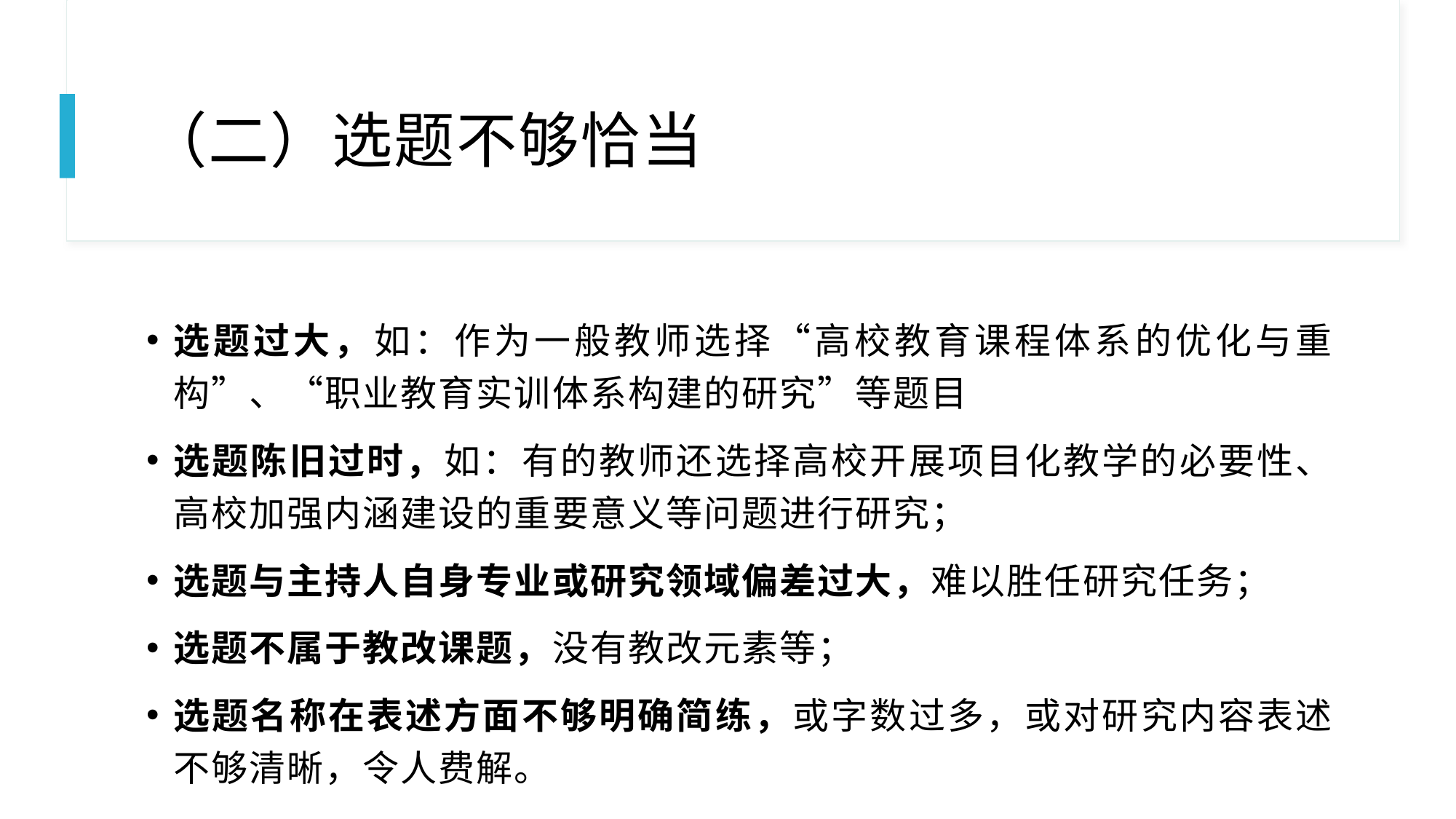

# （二）选题不够恰当
选题过大，如：作为一般教师选择“高校教育课程体系的优化与重构”、“职业教育实训体系构建的研究”等题目
选题陈旧过时，如：有的教师还选择高校开展项目化教学的必要性、高校加强内涵建设的重要意义等问题进行研究；
选题与主持人自身专业或研究领域偏差过大，难以胜任研究任务；
选题不属于教改课题，没有教改元素等；
选题名称在表述方面不够明确简练，或字数过多，或对研究内容表述不够清晰，令人费解。